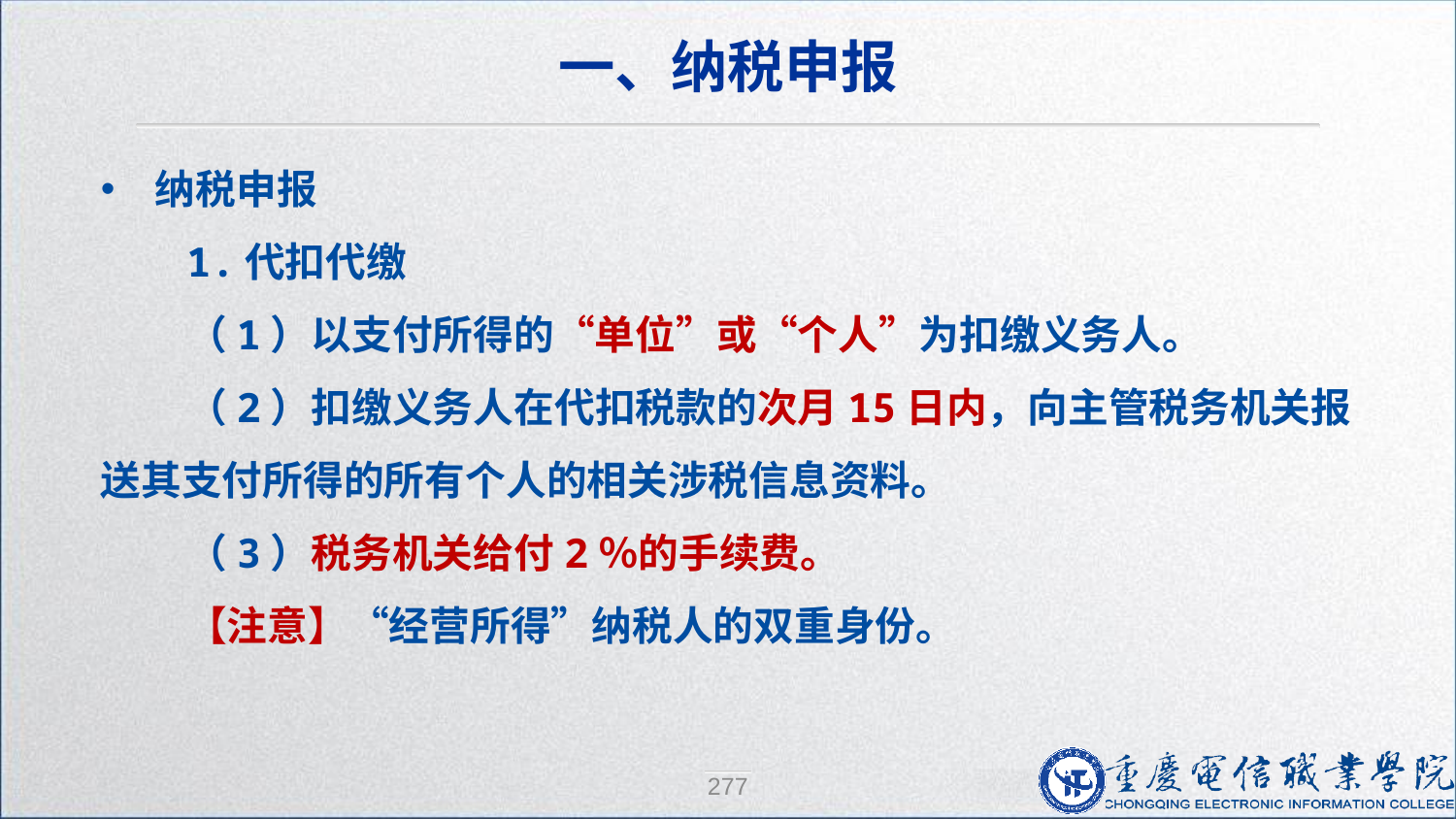

一、纳税申报
纳税申报
1.代扣代缴
（1）以支付所得的“单位”或“个人”为扣缴义务人。
（2）扣缴义务人在代扣税款的次月15日内，向主管税务机关报送其支付所得的所有个人的相关涉税信息资料。
（3）税务机关给付2％的手续费。
【注意】“经营所得”纳税人的双重身份。
277